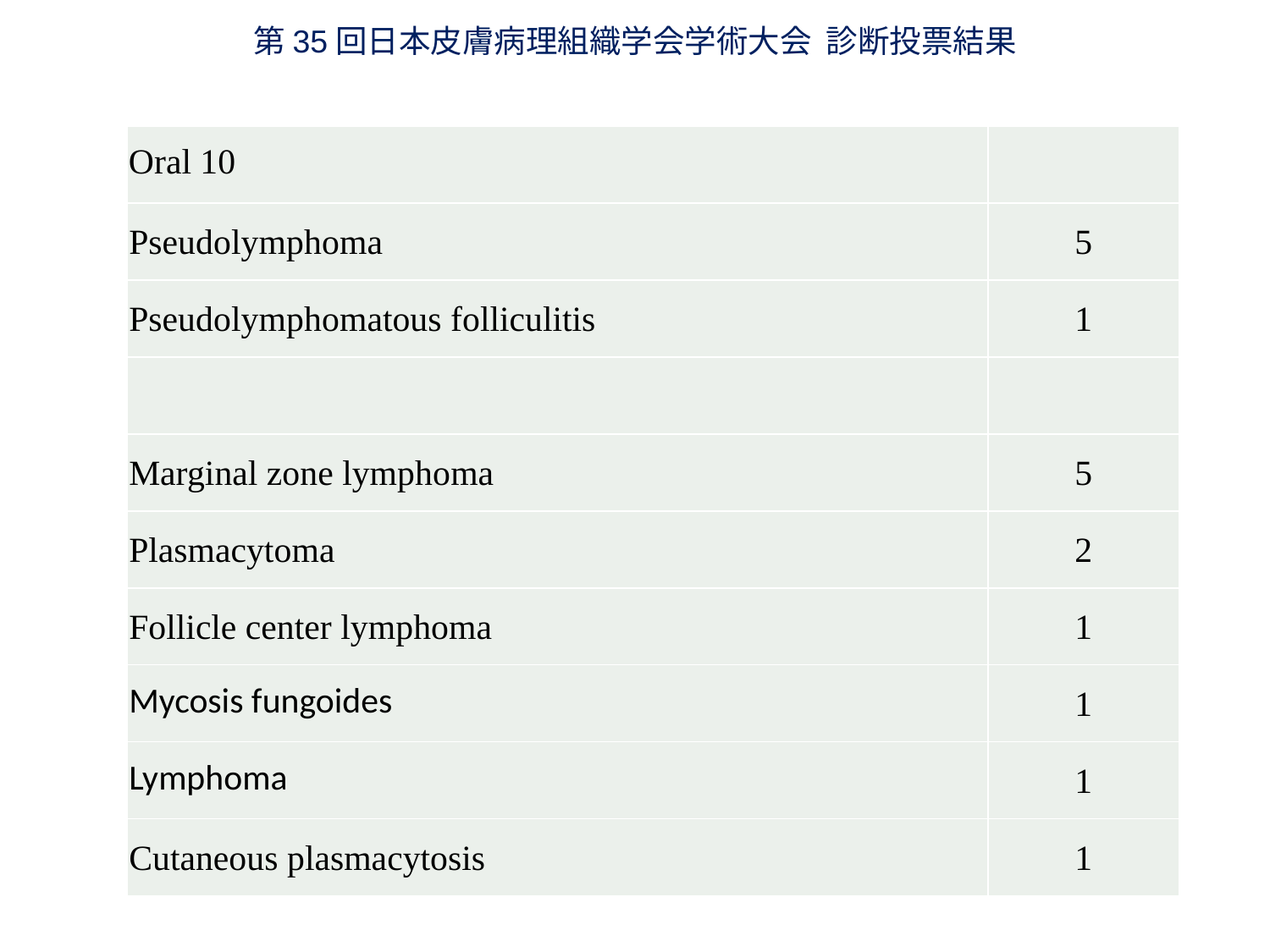

第35回日本皮膚病理組織学会学術大会  診断投票結果
| Oral 10 |  |
| --- | --- |
| Pseudolymphoma | 5 |
| Pseudolymphomatous folliculitis | 1 |
|  |  |
| Marginal zone lymphoma | 5 |
| Plasmacytoma | 2 |
| Follicle center lymphoma | 1 |
| Mycosis fungoides | 1 |
| Lymphoma | 1 |
| Cutaneous plasmacytosis | 1 |